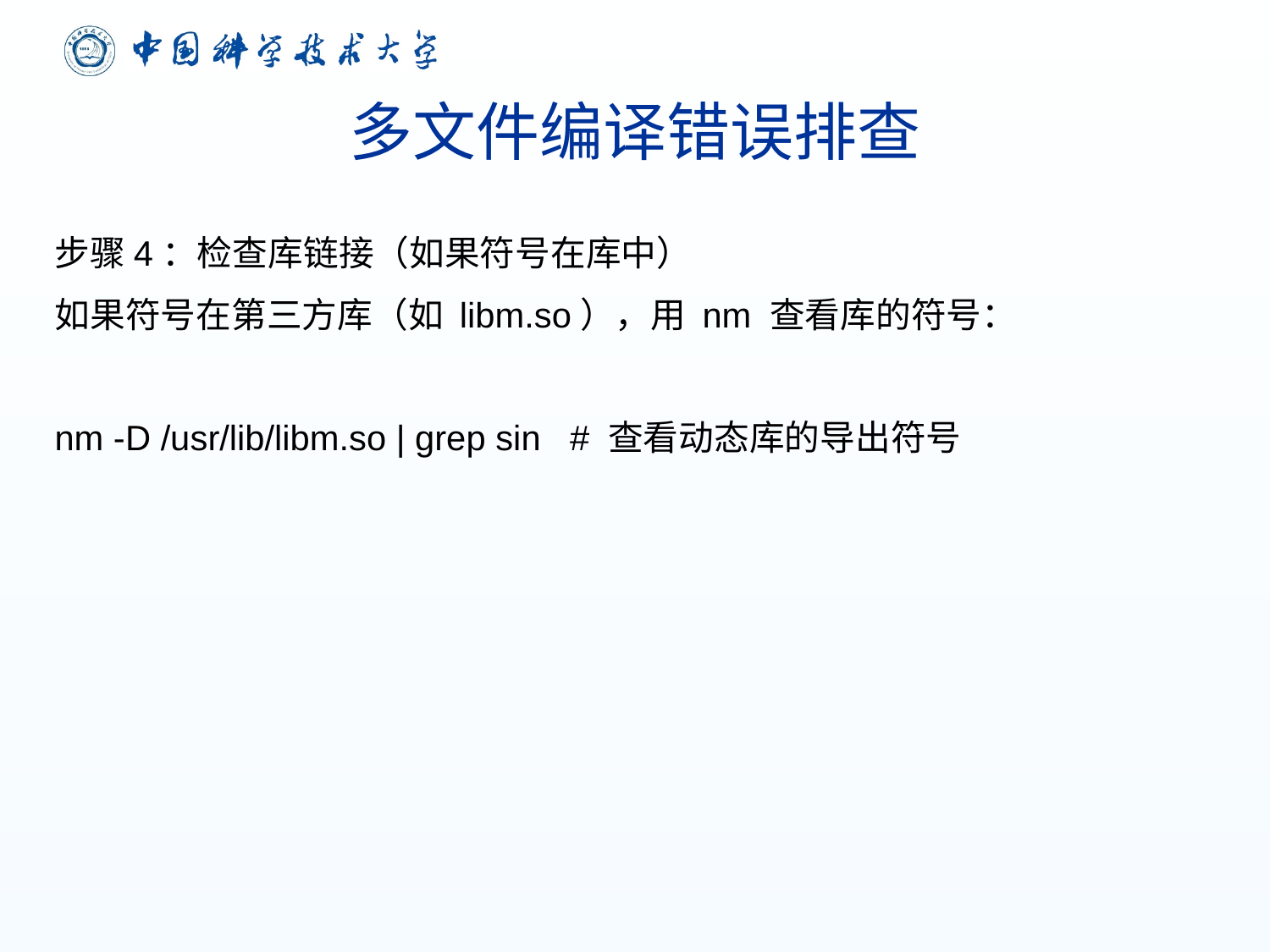

# 多文件编译错误排查
步骤4：检查库链接（如果符号在库中）
如果符号在第三方库（如 libm.so），用 nm 查看库的符号：

nm -D /usr/lib/libm.so | grep sin   # 查看动态库的导出符号